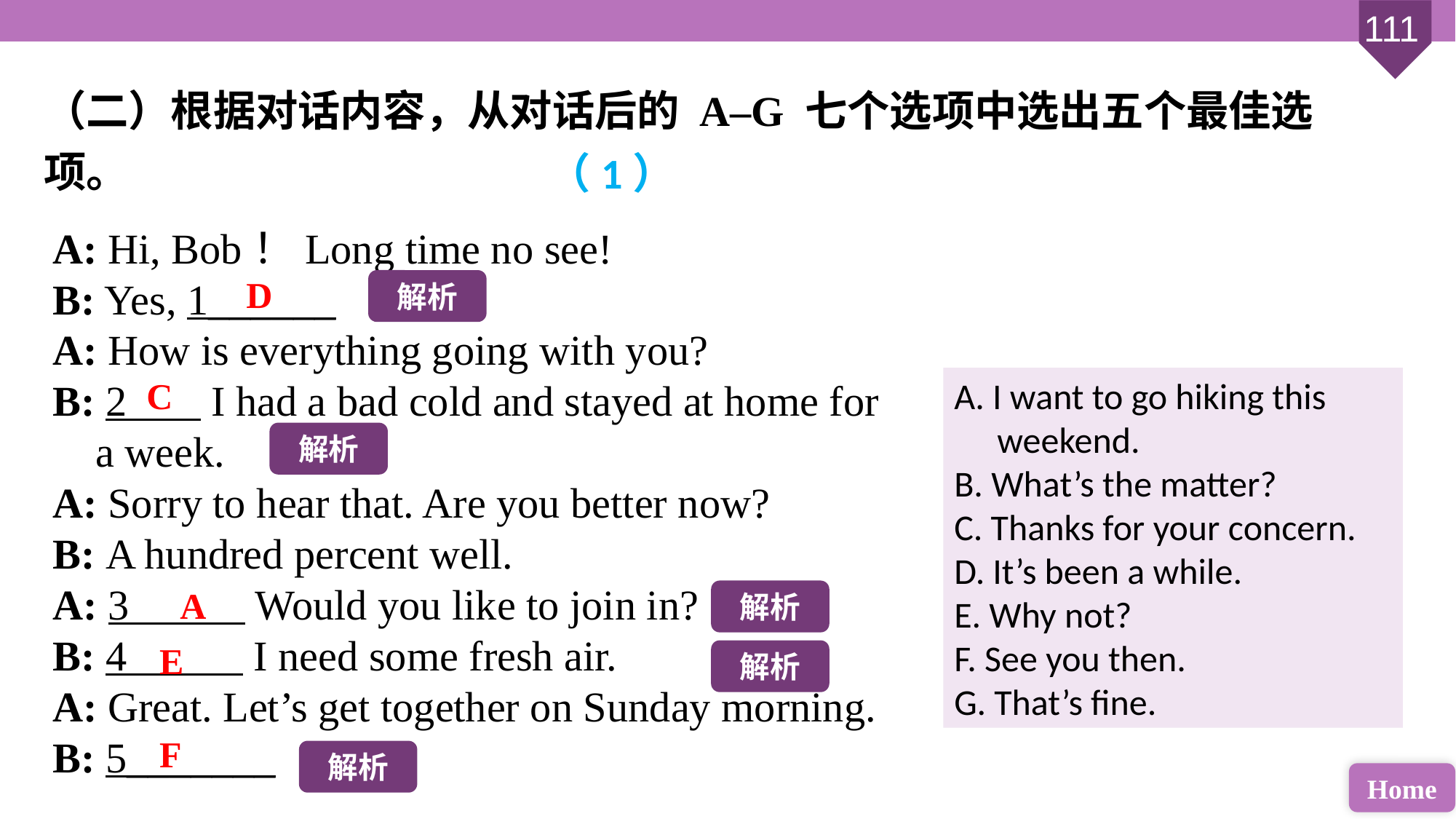

（二）根据对话内容，从对话后的 A–G 七个选项中选出五个最佳选项。
（1）
A: Hi, Bob！Long time no see!
B: Yes, 1______
A: How is everything going with you?
B: 2        I had a bad cold and stayed at home for a week.
A: Sorry to hear that. Are you better now?
B: A hundred percent well.
A: 3            Would you like to join in?
B: 4            I need some fresh air.
A: Great. Let’s get together on Sunday morning.
B: 5_______
D
解析
C
A. I want to go hiking this weekend.
B. What’s the matter?
C. Thanks for your concern.
D. It’s been a while.
E. Why not?
F. See you then.
G. That’s fine.
解析
A
解析
E
解析
F
解析